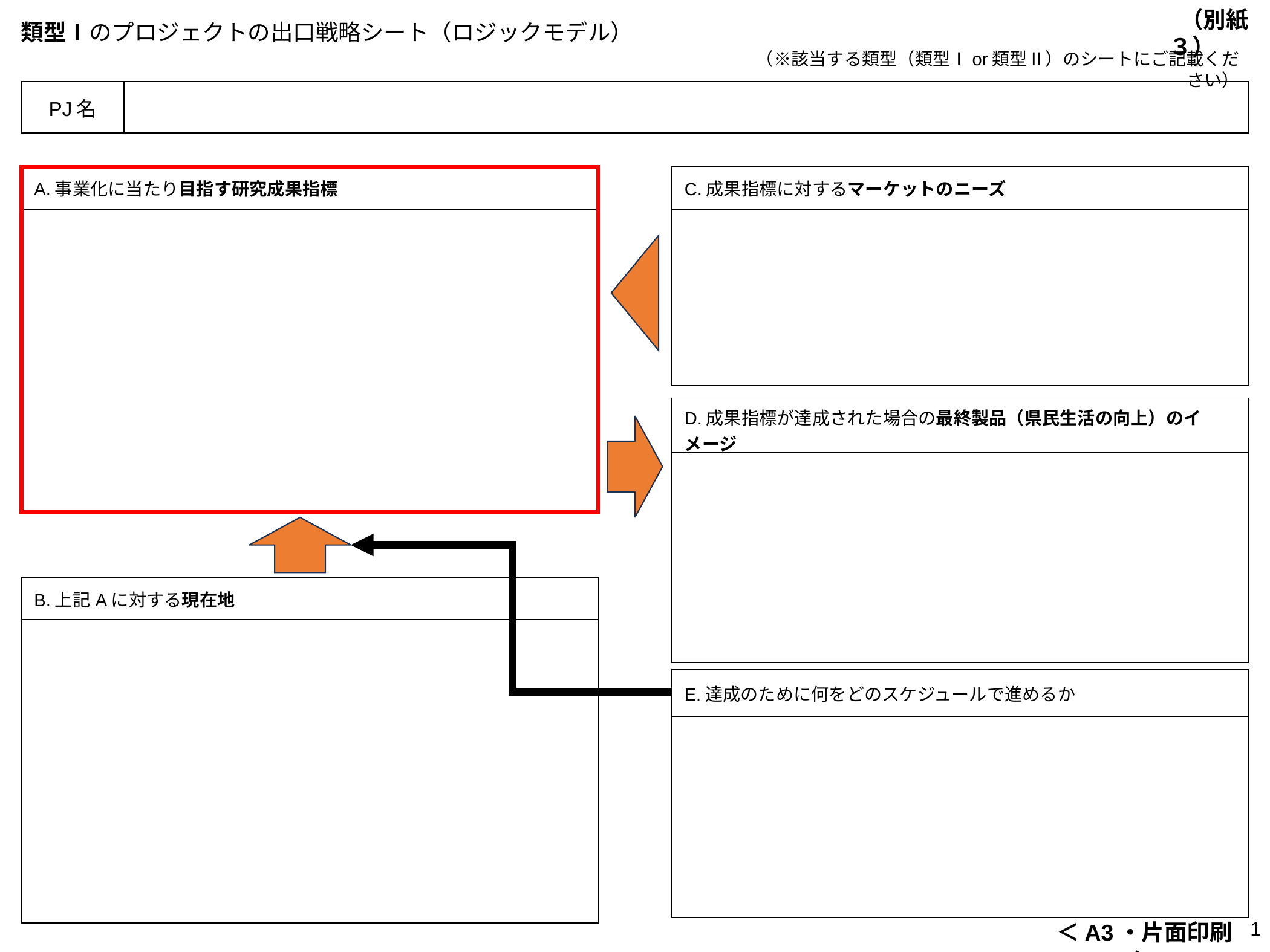

（別紙３）
類型Ⅰのプロジェクトの出口戦略シート（ロジックモデル）
（※該当する類型（類型Ⅰor類型Ⅱ）のシートにご記載ください）
| PJ名 |  |
| --- | --- |
| A.事業化に当たり目指す研究成果指標 |
| --- |
|  |

| C.成果指標に対するマーケットのニーズ |
| --- |
|  |

| D.成果指標が達成された場合の最終製品（県民生活の向上）のイメージ |
| --- |
|  |

| B.上記Aに対する現在地 |
| --- |
|  |
| E.達成のために何をどのスケジュールで進めるか |
| --- |
|  |
1
＜A3・片面印刷＞